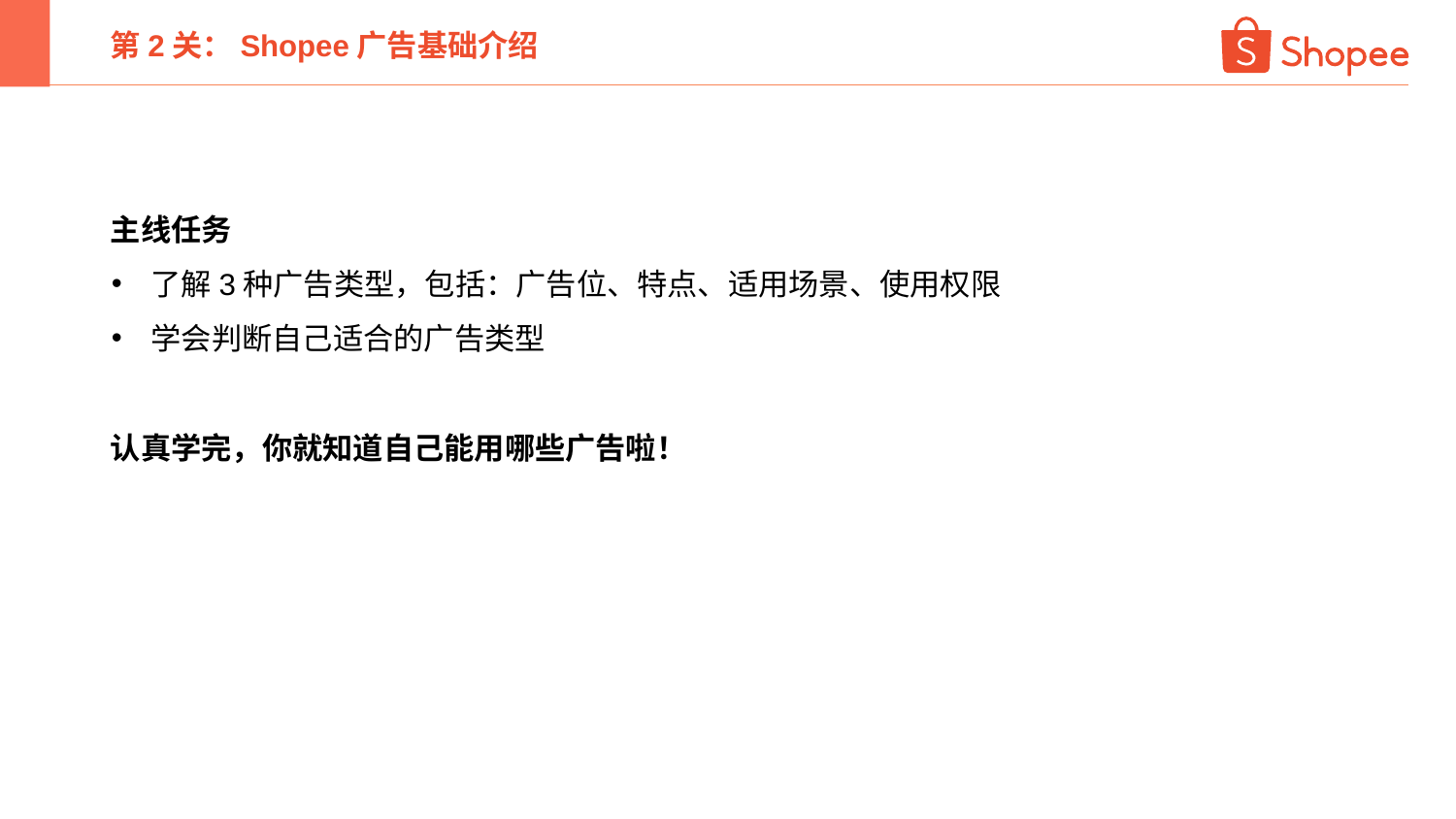

第2关：Shopee广告基础介绍
主线任务
了解3种广告类型，包括：广告位、特点、适用场景、使用权限
学会判断自己适合的广告类型

认真学完，你就知道自己能用哪些广告啦！
10